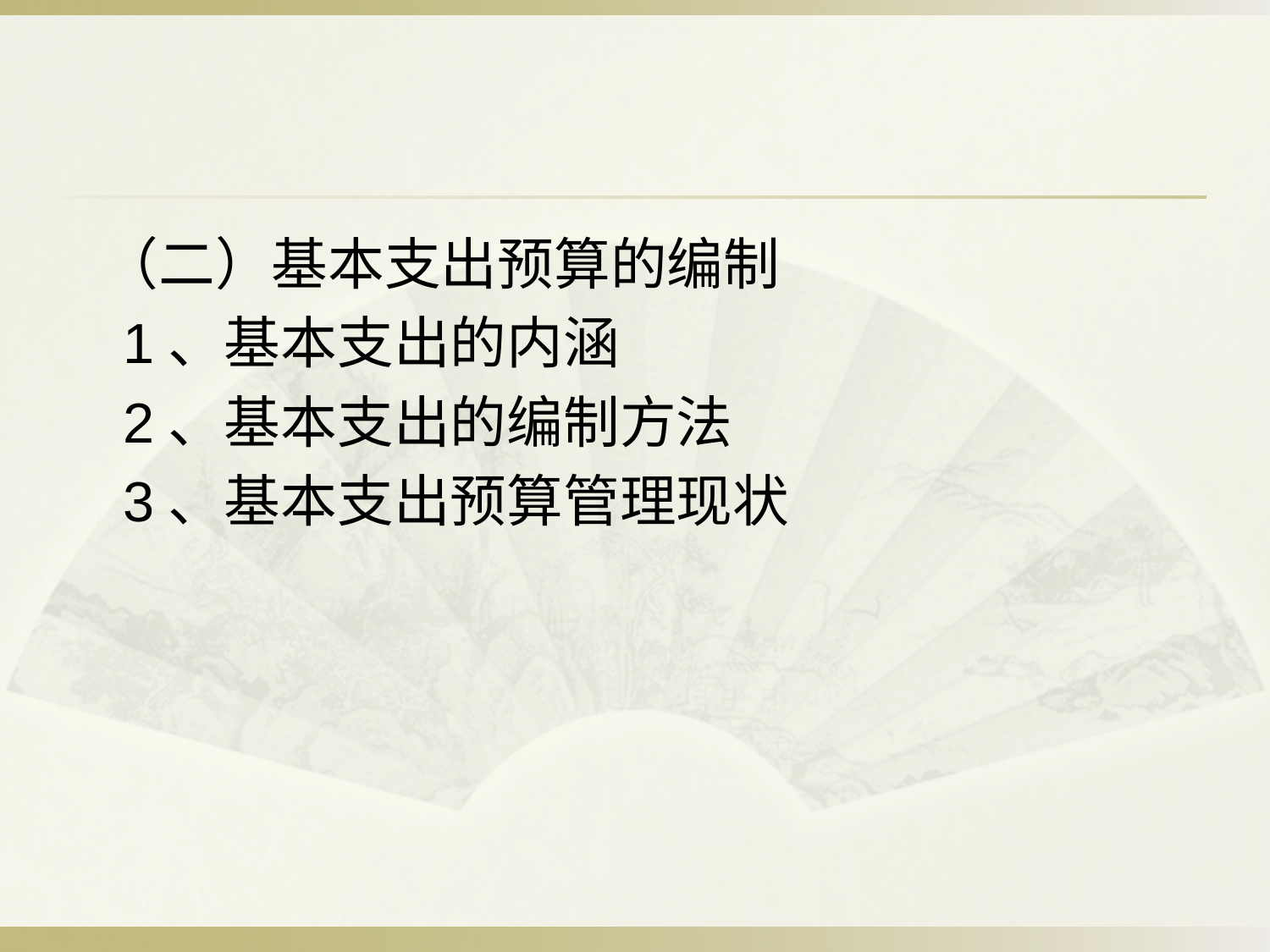

#
 （二）基本支出预算的编制
   1、基本支出的内涵
   2、基本支出的编制方法
   3、基本支出预算管理现状